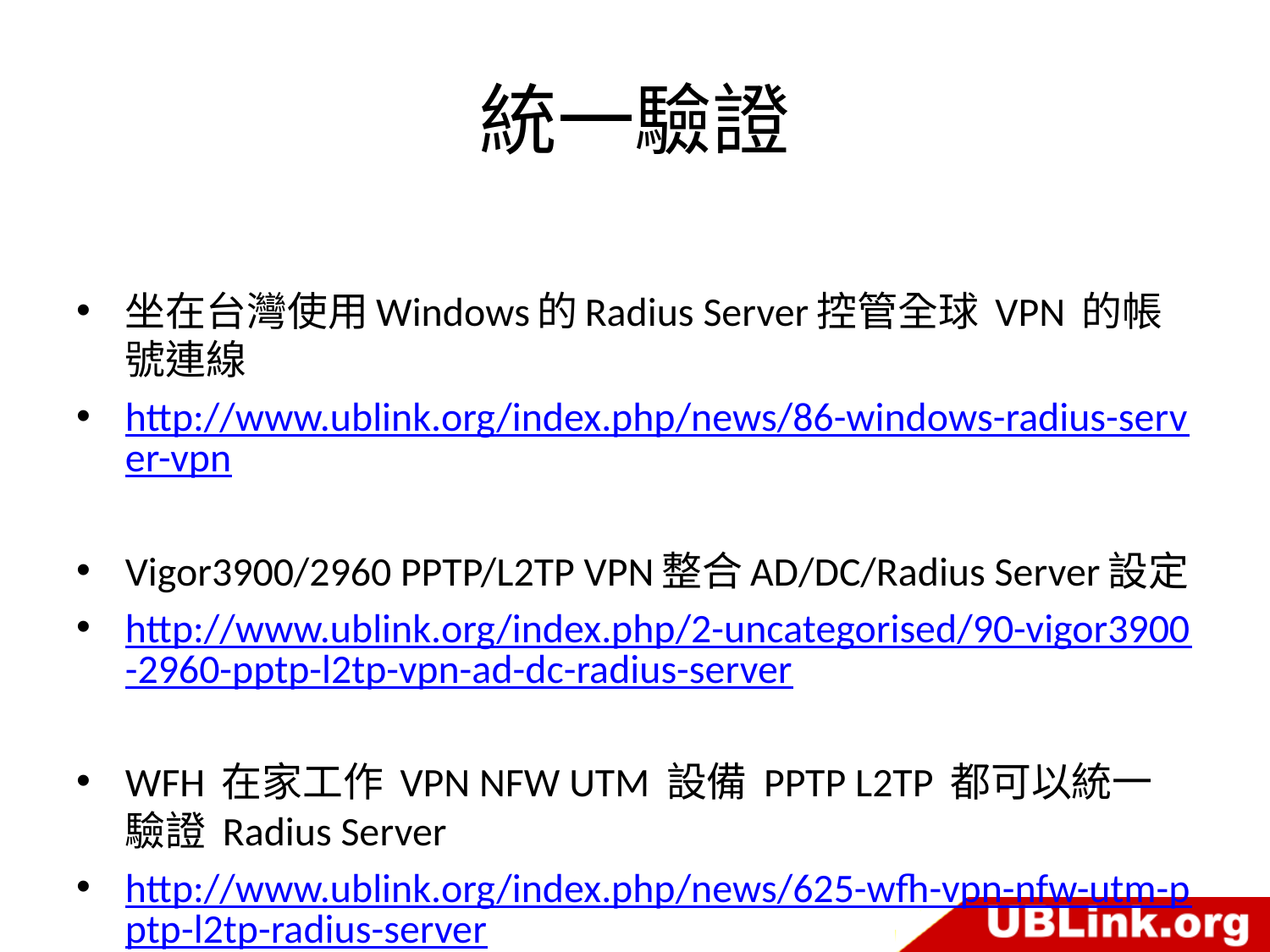

# 統一驗證

坐在台灣使用Windows的Radius Server控管全球 VPN 的帳號連線
http://www.ublink.org/index.php/news/86-windows-radius-server-vpn

Vigor3900/2960 PPTP/L2TP VPN整合AD/DC/Radius Server設定
http://www.ublink.org/index.php/2-uncategorised/90-vigor3900-2960-pptp-l2tp-vpn-ad-dc-radius-server

WFH 在家工作 VPN NFW UTM 設備 PPTP L2TP 都可以統一驗證 Radius Server
http://www.ublink.org/index.php/news/625-wfh-vpn-nfw-utm-pptp-l2tp-radius-server